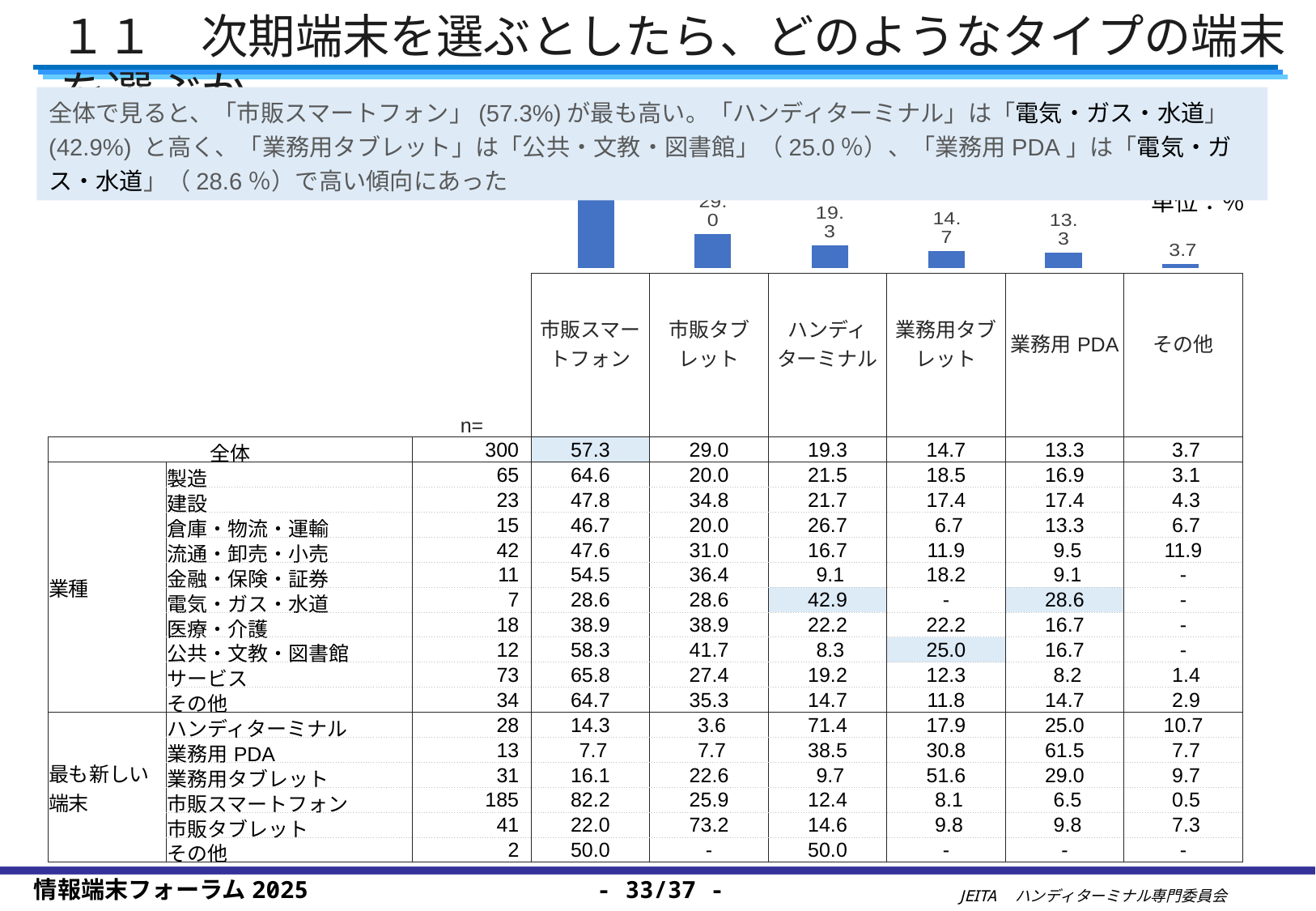

１１　次期端末を選ぶとしたら、どのようなタイプの端末を選ぶか
全体で見ると、「市販スマートフォン」(57.3%)が最も高い。「ハンディターミナル」は「電気・ガス・水道」(42.9%) と高く、「業務用タブレット」は「公共・文教・図書館」（25.0％）、「業務用PDA」は「電気・ガス・水道」（28.6％）で高い傾向にあった

### Chart

| Category |  |
|---|---|
| 市販スマートフォン | 57.333333333333336 |
| 市販タブレット | 29.0 |
| ハンディターミナル | 19.333333333333332 |
| 業務用タブレット | 14.666666666666666 |
| 業務用PDA | 13.333333333333334 |
| その他 | 3.6666666666666665 |
単位：％
|  |  | n= | 市販スマートフォン | 市販タブレット | ハンディターミナル | 業務用タブレット | 業務用PDA | その他 |
| --- | --- | --- | --- | --- | --- | --- | --- | --- |
|  |  |  |  |  |  |  |  |  |
| 全体 |  | 300 | 57.3 | 29.0 | 19.3 | 14.7 | 13.3 | 3.7 |
| 業種 | 製造 | 65 | 64.6 | 20.0 | 21.5 | 18.5 | 16.9 | 3.1 |
|  | 建設 | 23 | 47.8 | 34.8 | 21.7 | 17.4 | 17.4 | 4.3 |
|  | 倉庫・物流・運輸 | 15 | 46.7 | 20.0 | 26.7 | 6.7 | 13.3 | 6.7 |
|  | 流通・卸売・小売 | 42 | 47.6 | 31.0 | 16.7 | 11.9 | 9.5 | 11.9 |
|  | 金融・保険・証券 | 11 | 54.5 | 36.4 | 9.1 | 18.2 | 9.1 | - |
|  | 電気・ガス・水道 | 7 | 28.6 | 28.6 | 42.9 | - | 28.6 | - |
|  | 医療・介護 | 18 | 38.9 | 38.9 | 22.2 | 22.2 | 16.7 | - |
|  | 公共・文教・図書館 | 12 | 58.3 | 41.7 | 8.3 | 25.0 | 16.7 | - |
|  | サービス | 73 | 65.8 | 27.4 | 19.2 | 12.3 | 8.2 | 1.4 |
|  | その他 | 34 | 64.7 | 35.3 | 14.7 | 11.8 | 14.7 | 2.9 |
| 最も新しい端末 | ハンディターミナル | 28 | 14.3 | 3.6 | 71.4 | 17.9 | 25.0 | 10.7 |
|  | 業務用PDA | 13 | 7.7 | 7.7 | 38.5 | 30.8 | 61.5 | 7.7 |
|  | 業務用タブレット | 31 | 16.1 | 22.6 | 9.7 | 51.6 | 29.0 | 9.7 |
|  | 市販スマートフォン | 185 | 82.2 | 25.9 | 12.4 | 8.1 | 6.5 | 0.5 |
|  | 市販タブレット | 41 | 22.0 | 73.2 | 14.6 | 9.8 | 9.8 | 7.3 |
|  | その他 | 2 | 50.0 | - | 50.0 | - | - | - |